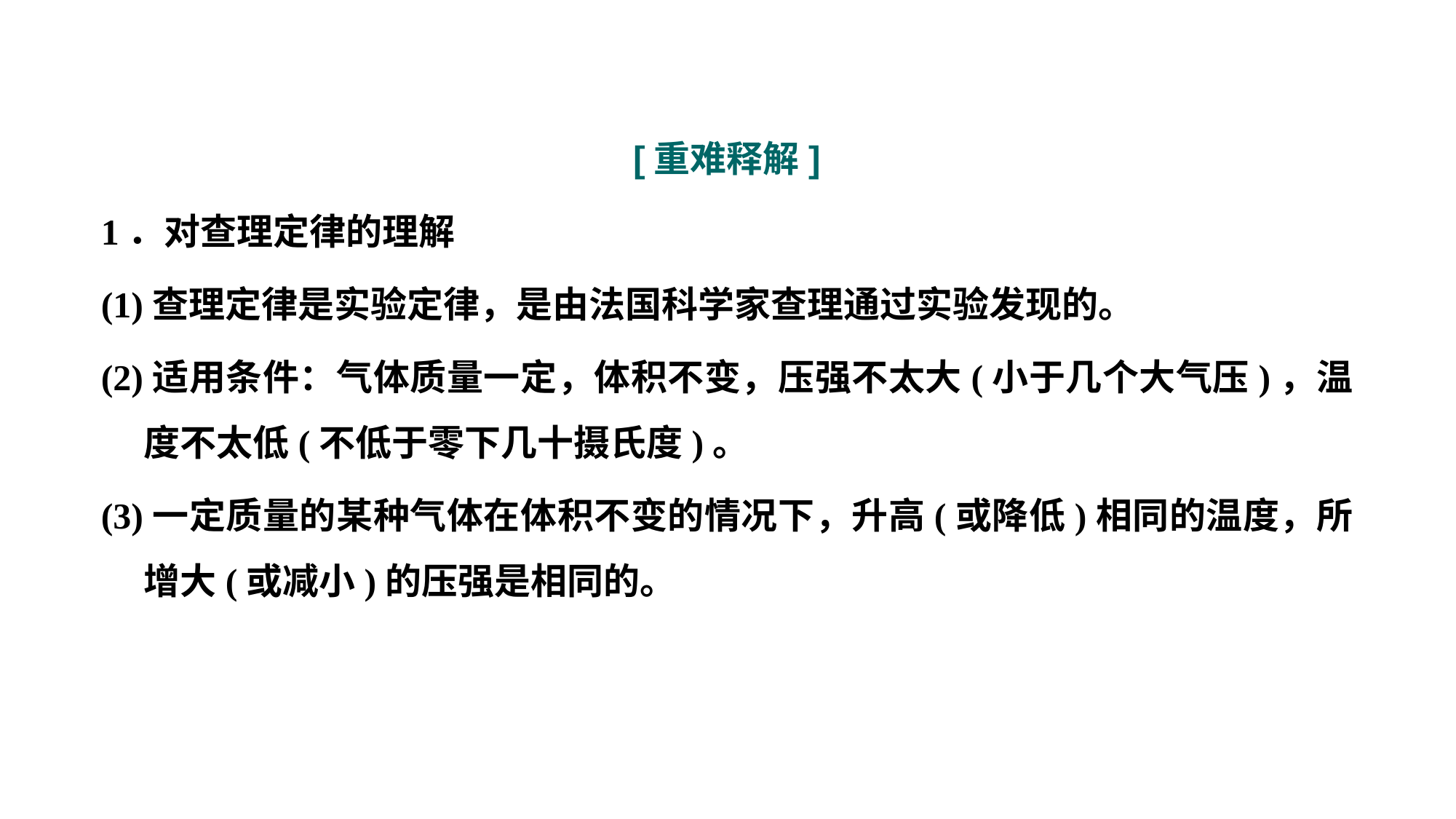

[重难释解]
1．对查理定律的理解
(1)查理定律是实验定律，是由法国科学家查理通过实验发现的。
(2)适用条件：气体质量一定，体积不变，压强不太大(小于几个大气压)，温度不太低(不低于零下几十摄氏度)。
(3)一定质量的某种气体在体积不变的情况下，升高(或降低)相同的温度，所增大(或减小)的压强是相同的。